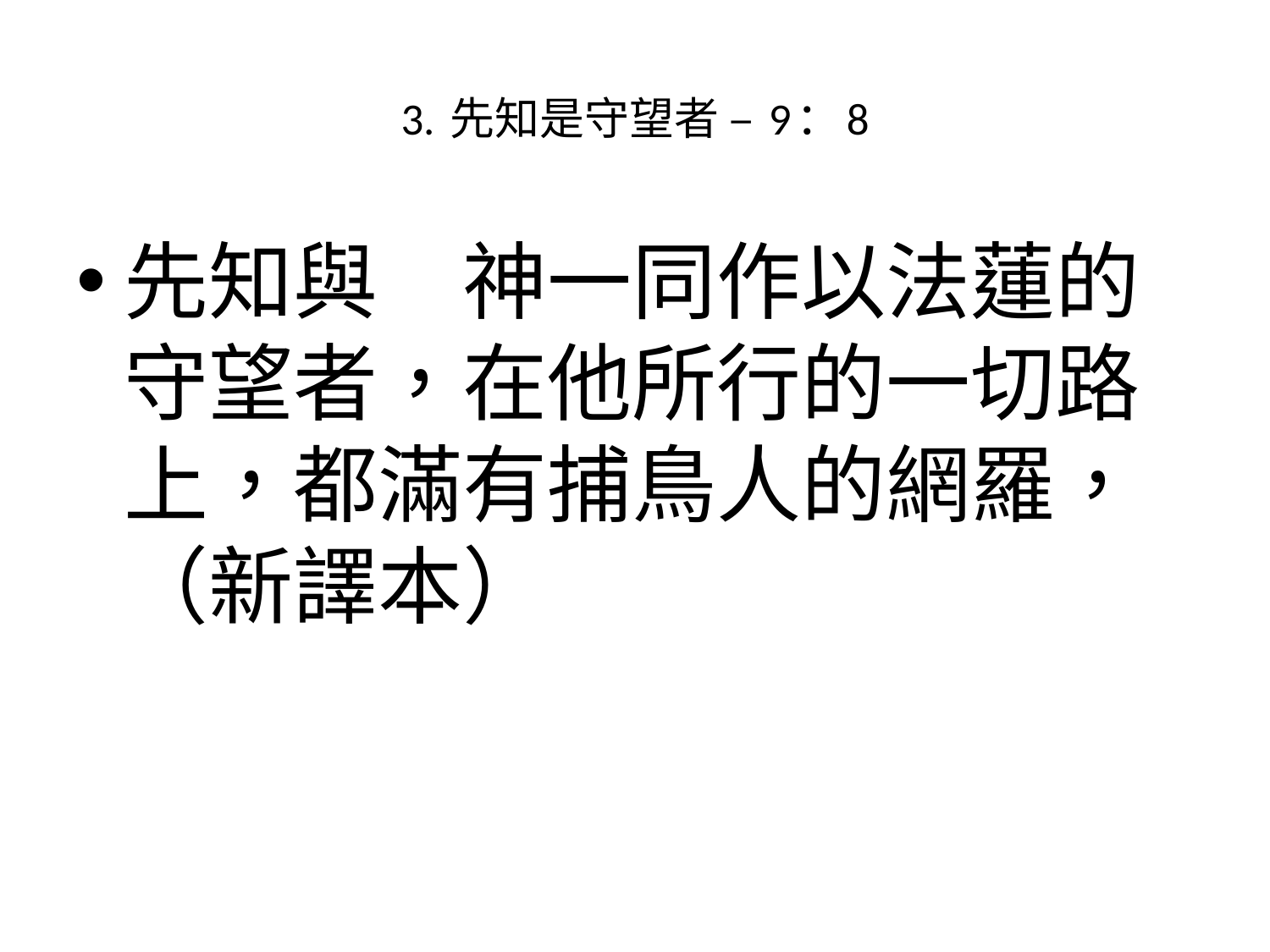

# 3. 先知是守望者 – 9：8
先知與　神一同作以法蓮的守望者，在他所行的一切路上，都滿有捕鳥人的網羅，（新譯本）